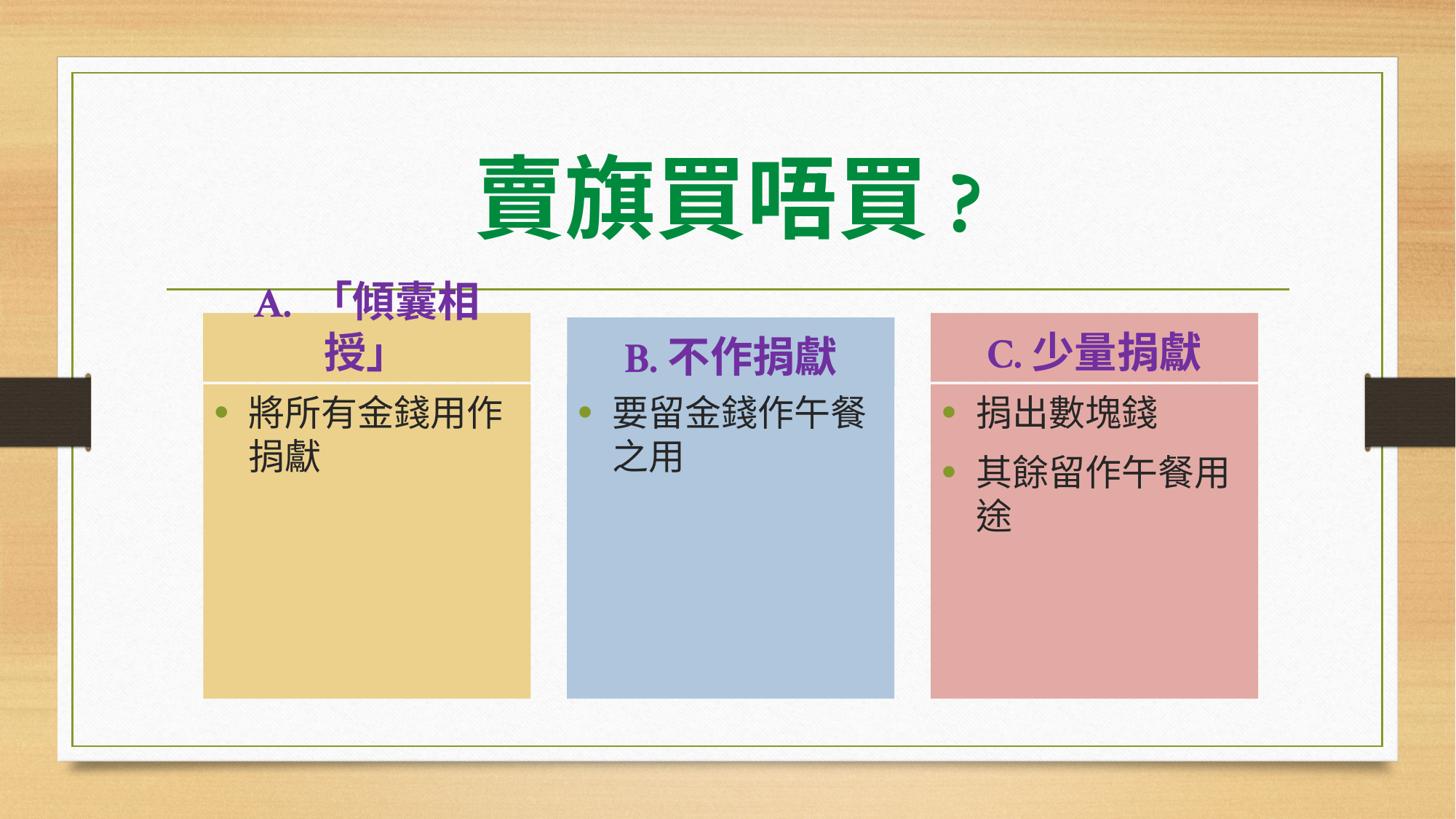

# 賣旗買唔買?
A. 「傾囊相授」
C.少量捐獻
B.不作捐獻
要留金錢作午餐之用
捐出數塊錢
其餘留作午餐用途
將所有金錢用作捐獻